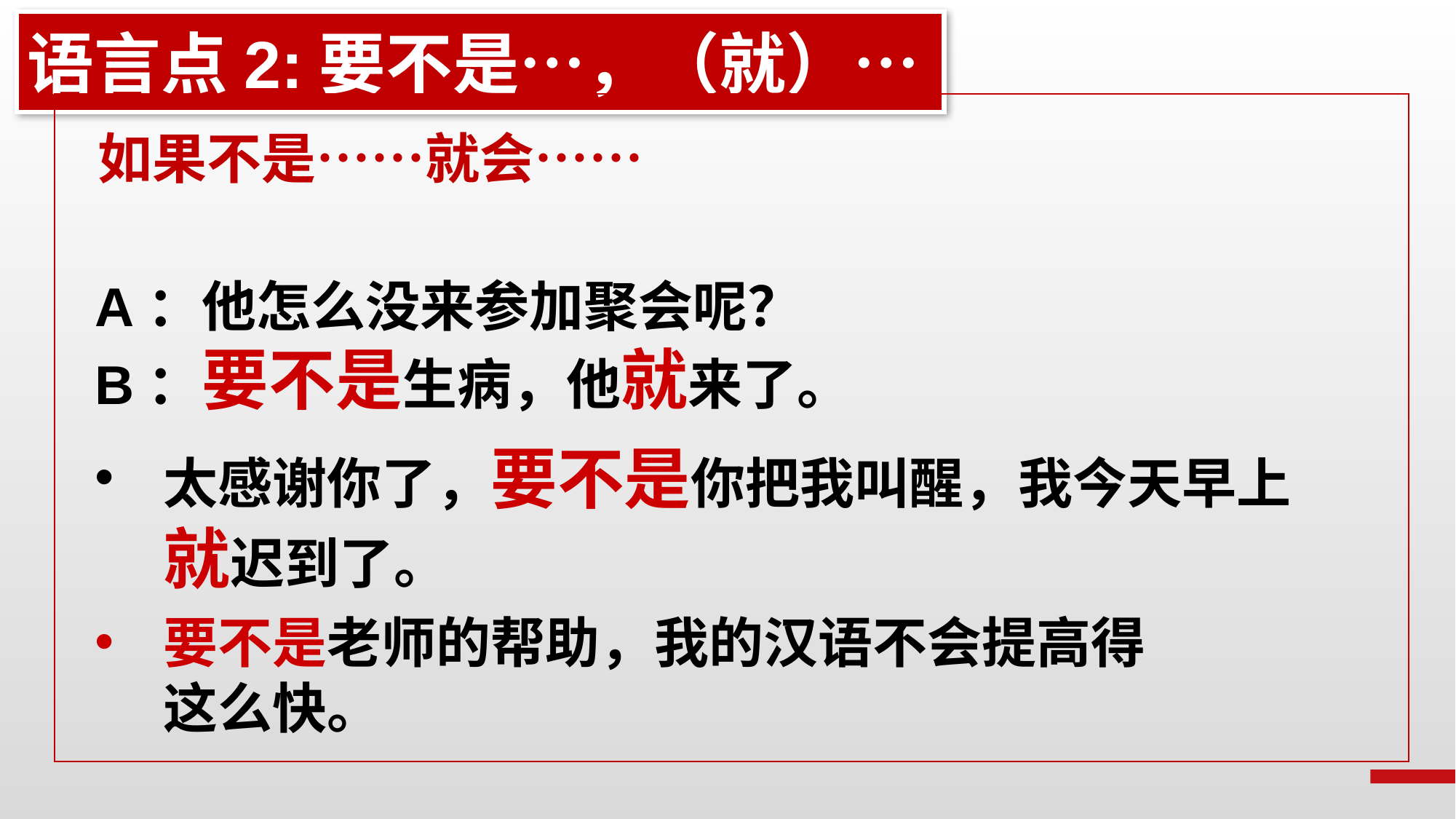

语言点2:要不是…，（就）…

如果不是……就会……
A：他怎么没来参加聚会呢？
B：要不是生病，他就来了。
太感谢你了，要不是你把我叫醒，我今天早上就迟到了。
要不是老师的帮助，我的汉语不会提高得这么快。